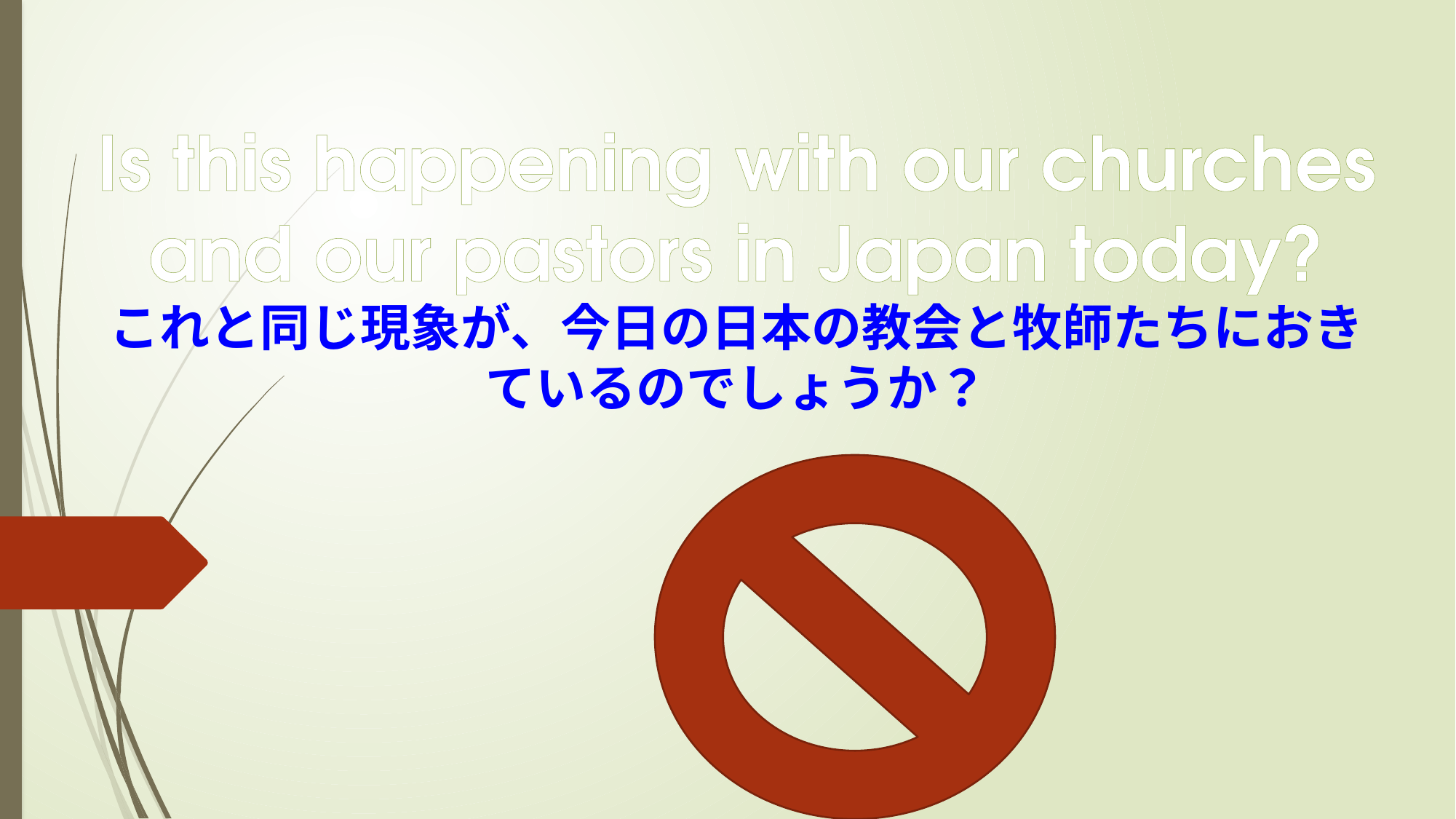

# Is this happening with our churches and our pastors in Japan today? これと同じ現象が、今日の日本の教会と牧師たちにおきているのでしょうか？